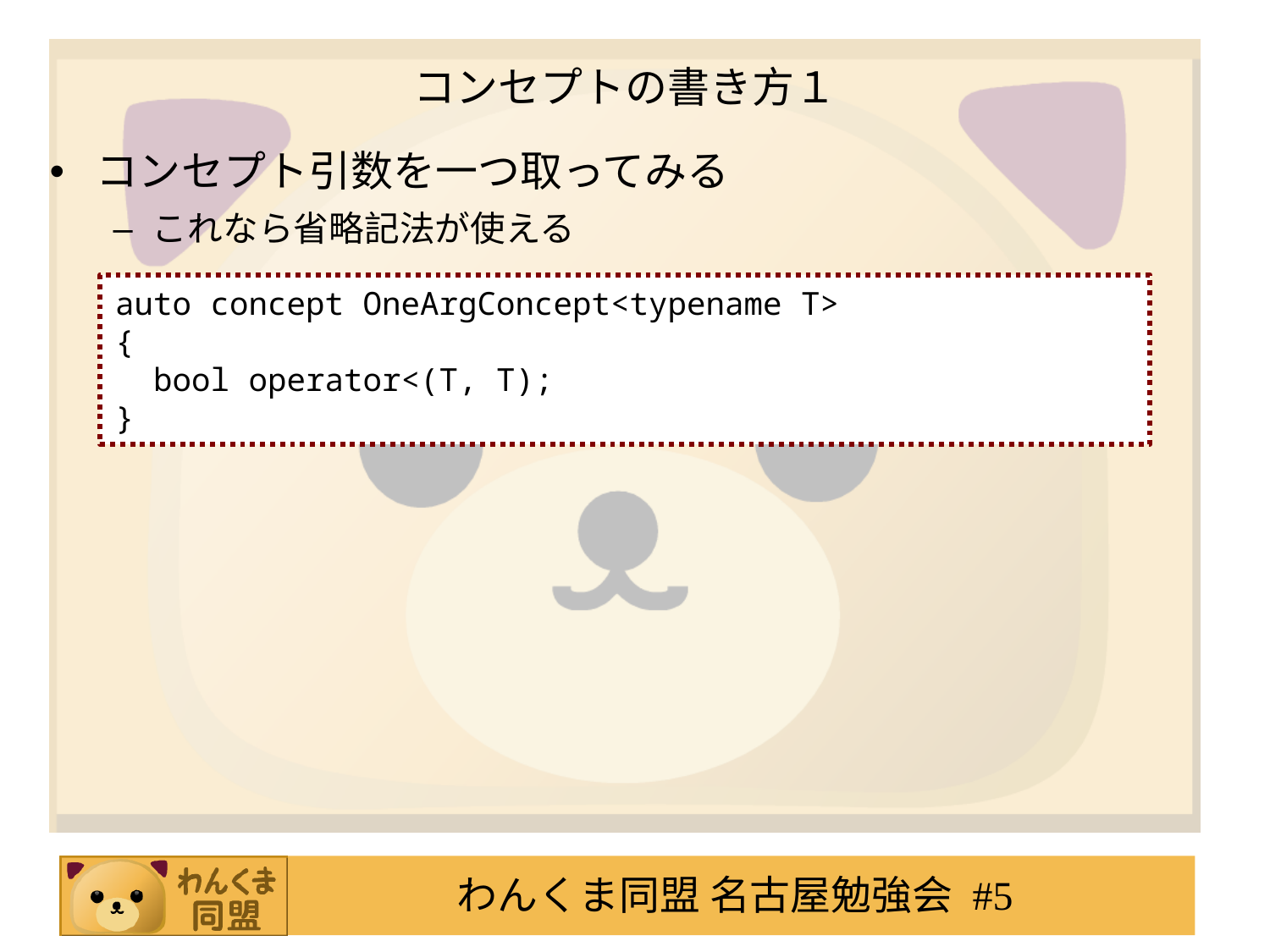

# コンセプトの書き方１
コンセプト引数を一つ取ってみる
これなら省略記法が使える
auto concept OneArgConcept<typename T>
{
  bool operator<(T, T);
}